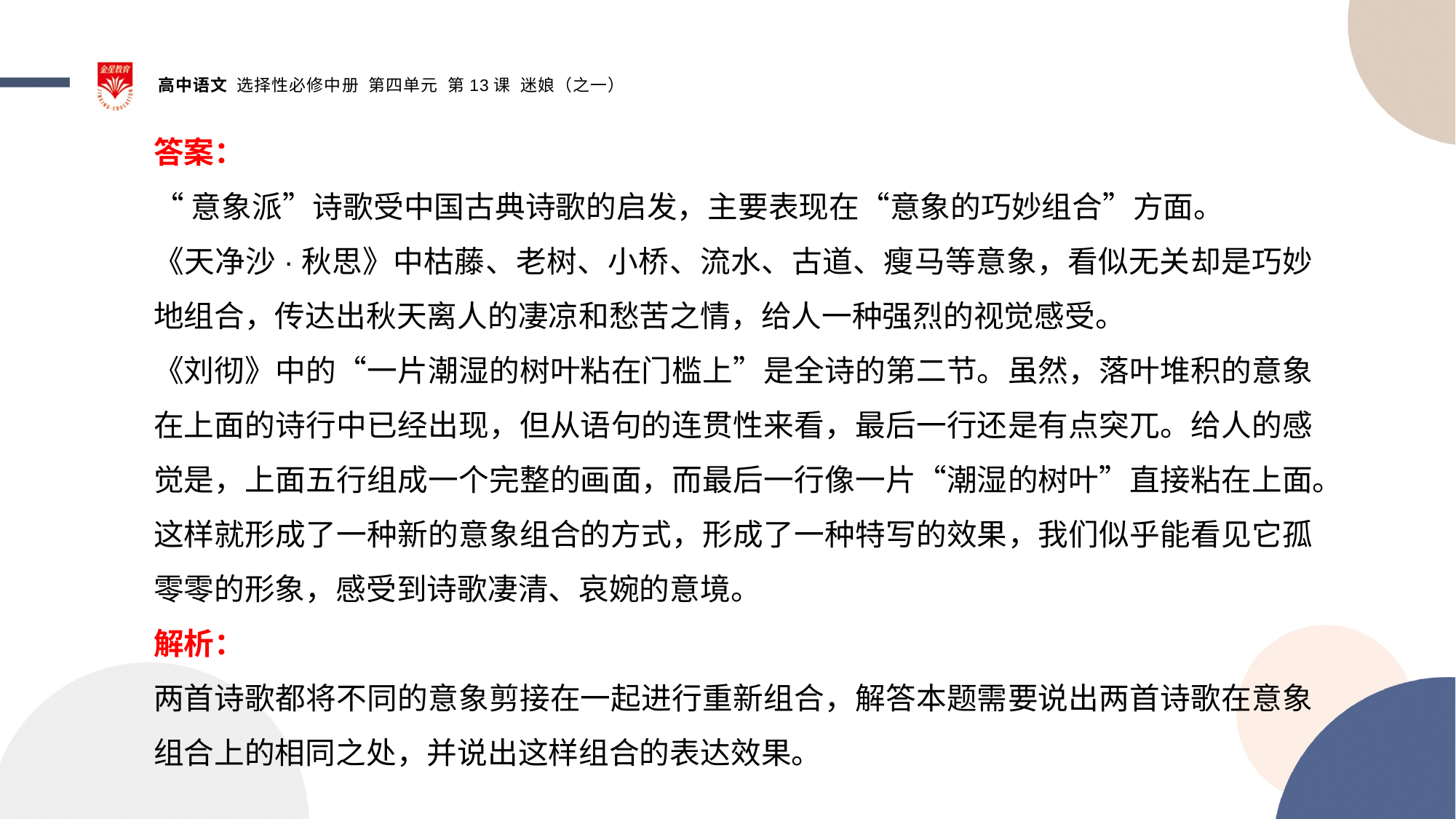

答案：
“意象派”诗歌受中国古典诗歌的启发，主要表现在“意象的巧妙组合”方面。
《天净沙·秋思》中枯藤、老树、小桥、流水、古道、瘦马等意象，看似无关却是巧妙地组合，传达出秋天离人的凄凉和愁苦之情，给人一种强烈的视觉感受。
《刘彻》中的“一片潮湿的树叶粘在门槛上”是全诗的第二节。虽然，落叶堆积的意象在上面的诗行中已经出现，但从语句的连贯性来看，最后一行还是有点突兀。给人的感觉是，上面五行组成一个完整的画面，而最后一行像一片“潮湿的树叶”直接粘在上面。这样就形成了一种新的意象组合的方式，形成了一种特写的效果，我们似乎能看见它孤零零的形象，感受到诗歌凄清、哀婉的意境。
解析：
两首诗歌都将不同的意象剪接在一起进行重新组合，解答本题需要说出两首诗歌在意象组合上的相同之处，并说出这样组合的表达效果。